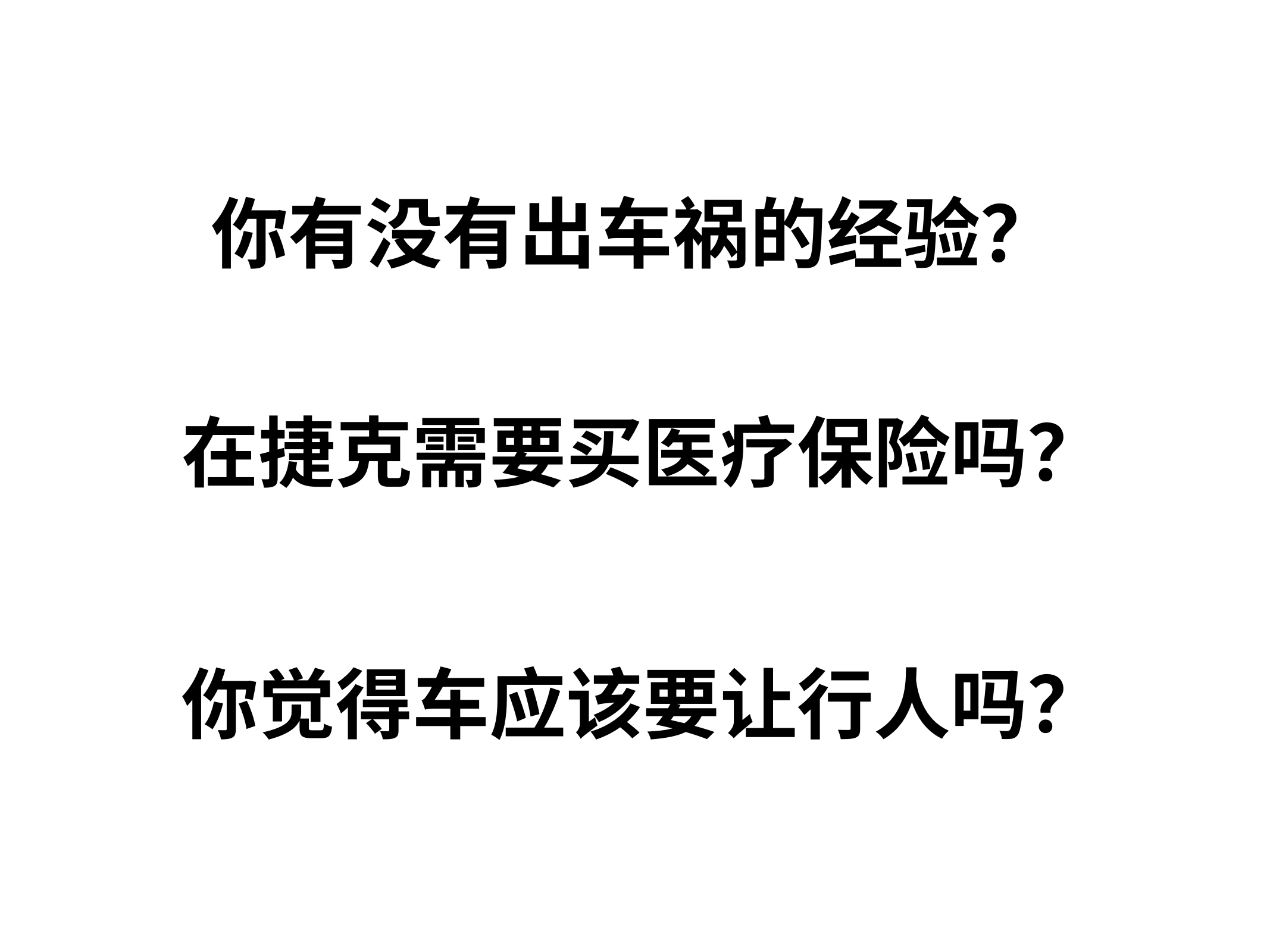

你有没有出车祸的经验？
在捷克需要买医疗保险吗？
你觉得车应该要让行人吗？